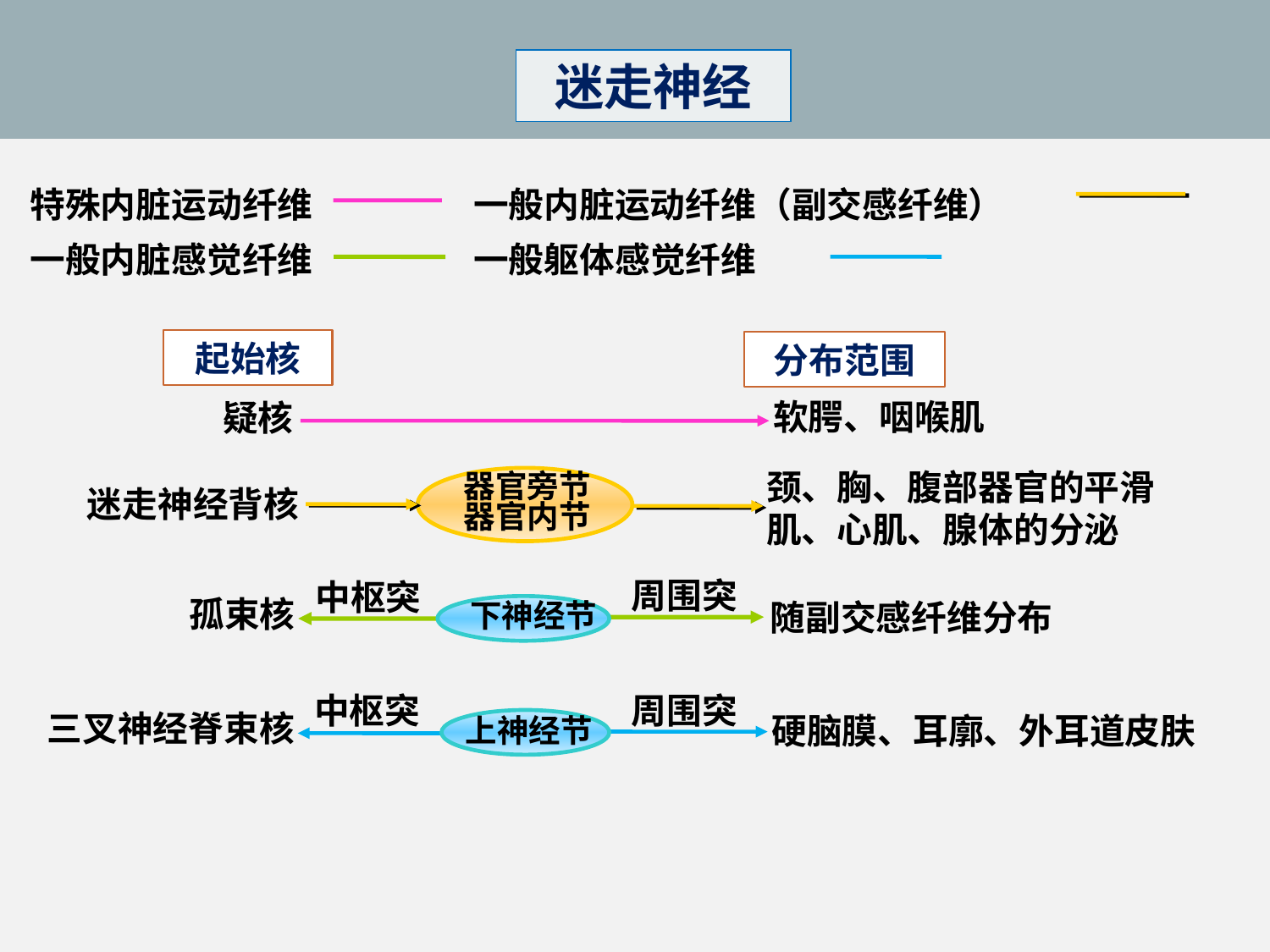

迷走神经
特殊内脏运动纤维                    一般内脏运动纤维（副交感纤维）
一般内脏感觉纤维                    一般躯体感觉纤维

起始核
分布范围
软腭、咽喉肌
疑核

颈、胸、腹部器官的平滑肌、心肌、腺体的分泌
器官旁节
器官内节

迷走神经背核

周围突
中枢突
孤束核
随副交感纤维分布

下神经节

中枢突
周围突
三叉神经脊束核
硬脑膜、耳廓、外耳道皮肤

上神经节